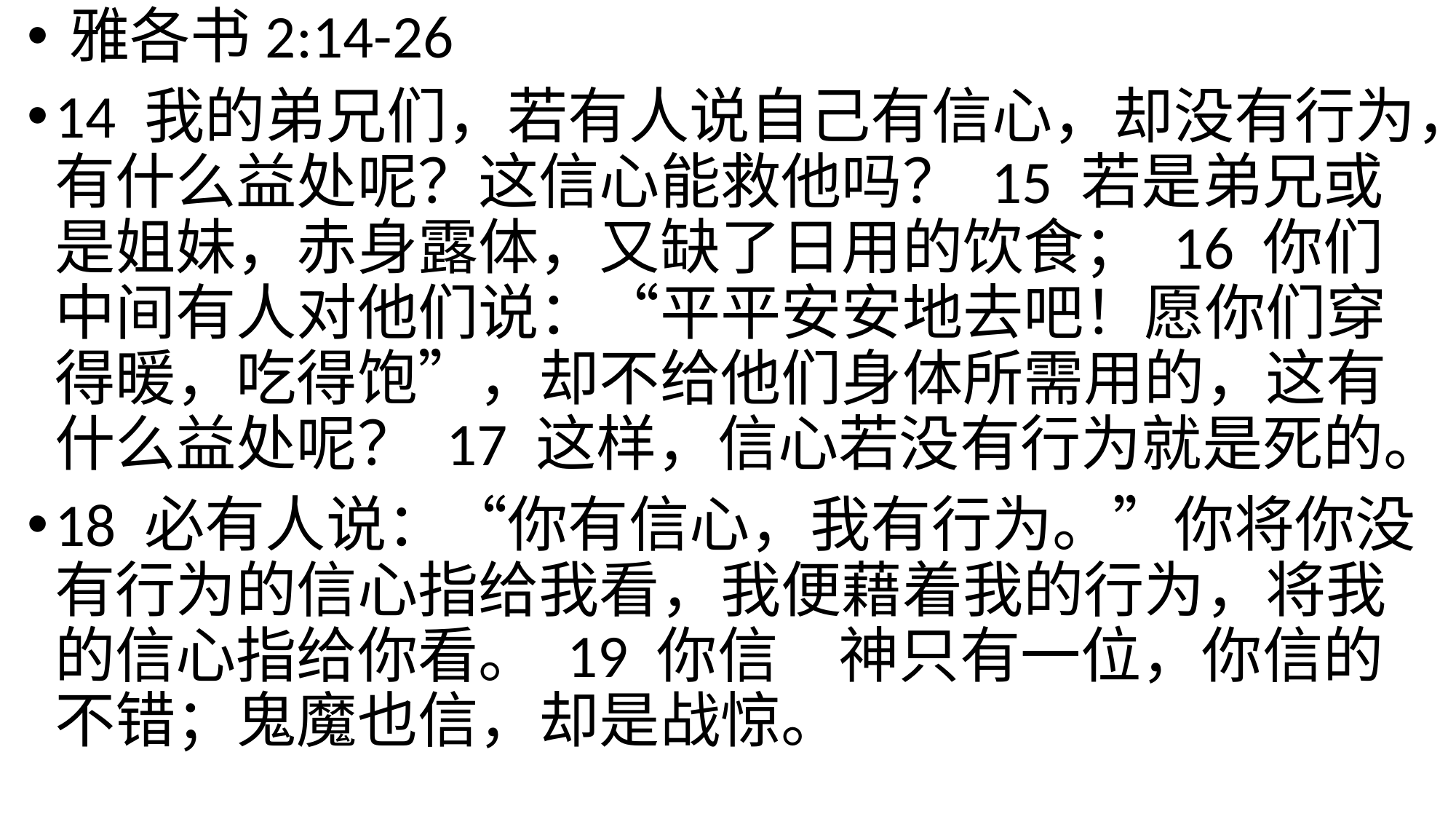

‪雅各书‬2:14-26
14 我的弟兄们，若有人说自己有信心，却没有行为，有什么益处呢？这信心能救他吗？ 15 若是弟兄或是姐妹，赤身露体，又缺了日用的饮食； 16 你们中间有人对他们说：“平平安安地去吧！愿你们穿得暖，吃得饱”，却不给他们身体所需用的，这有什么益处呢？ 17 这样，信心若没有行为就是死的。
18 必有人说：“你有信心，我有行为。”你将你没有行为的信心指给我看，我便藉着我的行为，将我的信心指给你看。 19 你信　神只有一位，你信的不错；鬼魔也信，却是战惊。